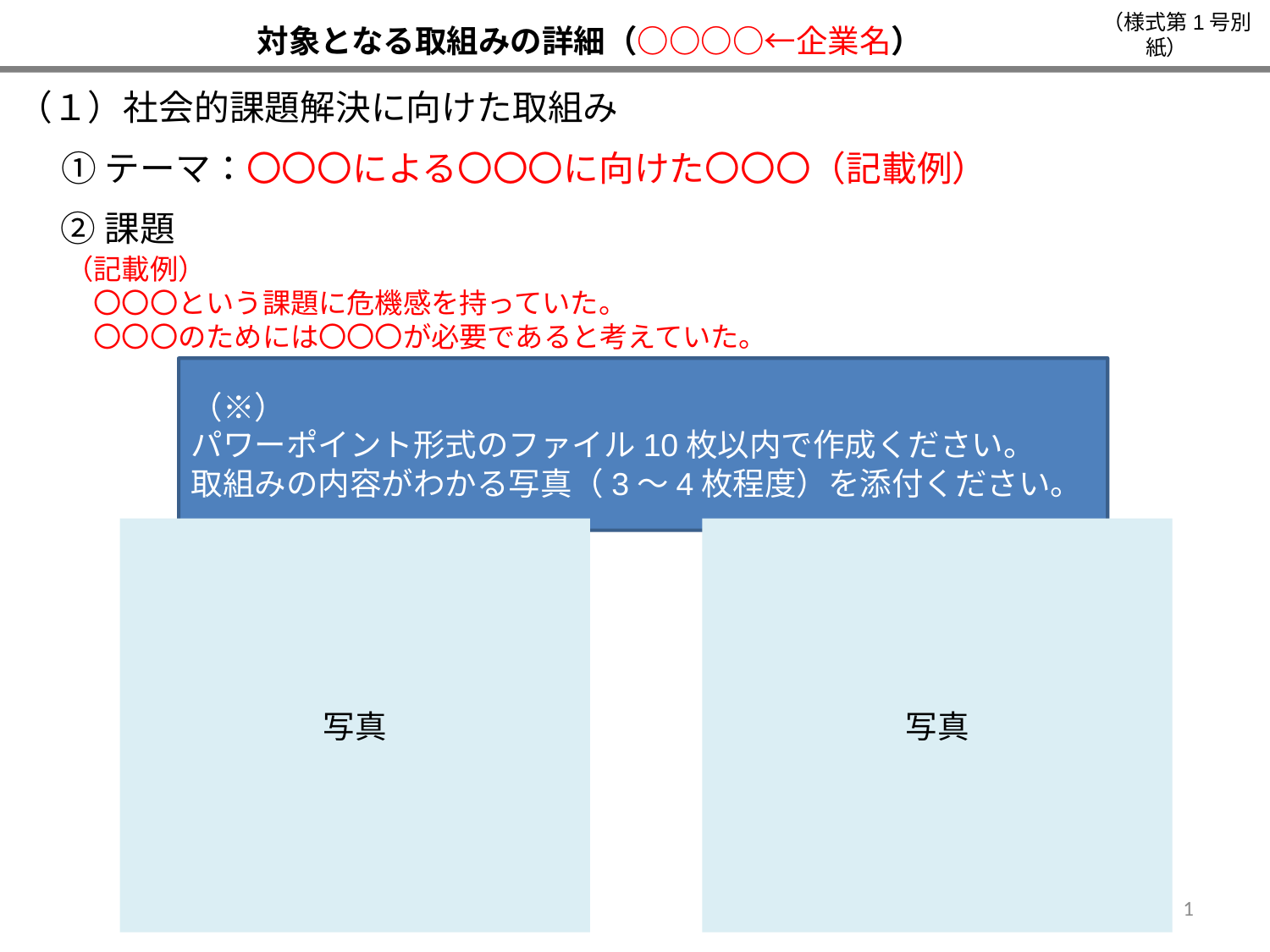

（様式第1号別紙）
対象となる取組みの詳細（○○○○←企業名）

（１）社会的課題解決に向けた取組み
①テーマ：〇〇〇による〇〇〇に向けた〇〇〇（記載例）
②課題
（記載例）
　〇〇〇という課題に危機感を持っていた。
　〇〇〇のためには〇〇〇が必要であると考えていた。

（※）
パワーポイント形式のファイル10枚以内で作成ください。
取組みの内容がわかる写真（3～4枚程度）を添付ください。
写真
写真
1